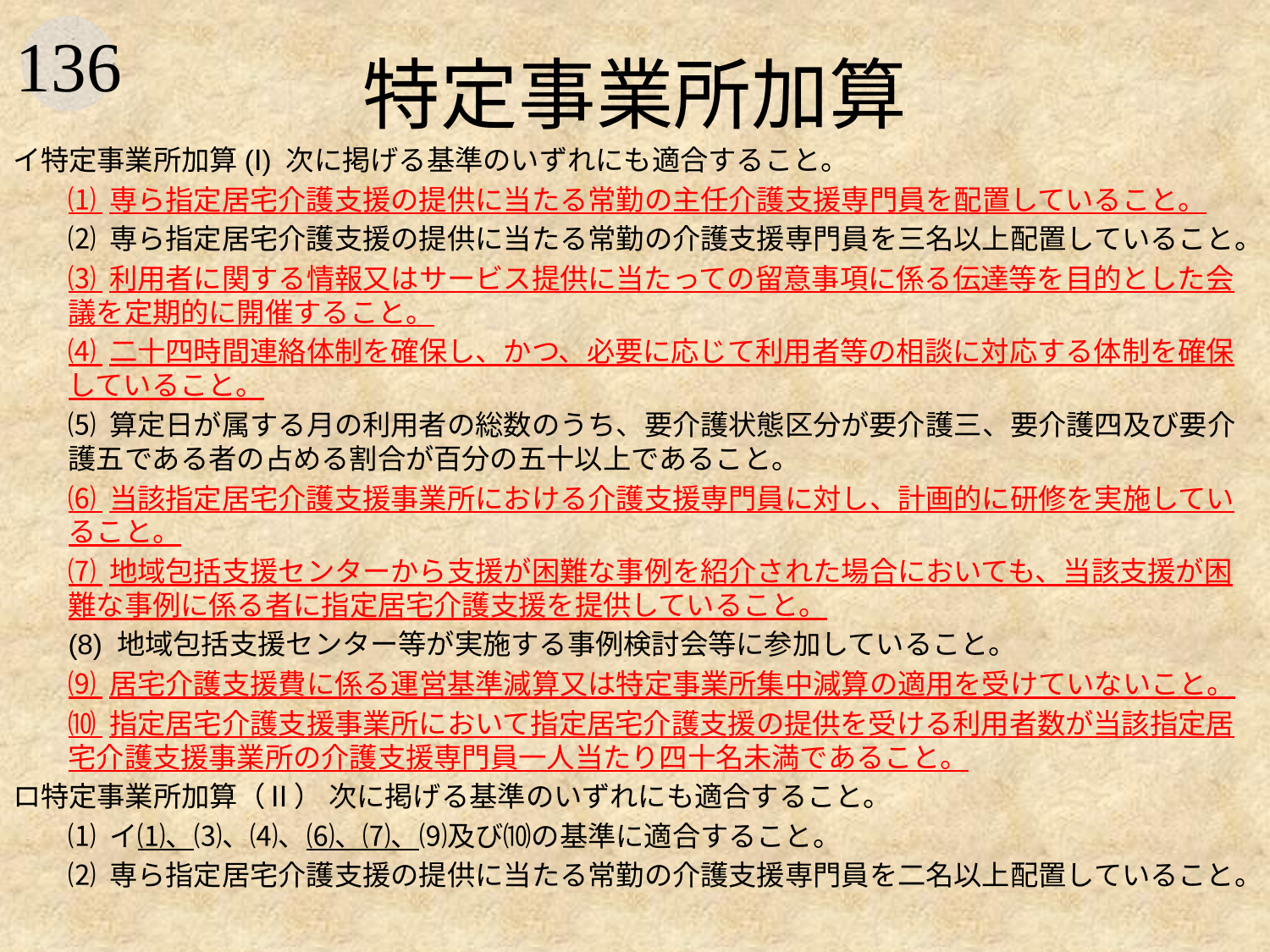

# 特定事業所加算
イ特定事業所加算(Ⅰ) 次に掲げる基準のいずれにも適合すること。
⑴ 専ら指定居宅介護支援の提供に当たる常勤の主任介護支援専門員を配置していること。
⑵ 専ら指定居宅介護支援の提供に当たる常勤の介護支援専門員を三名以上配置していること。
⑶ 利用者に関する情報又はサービス提供に当たっての留意事項に係る伝達等を目的とした会議を定期的に開催すること。
⑷ 二十四時間連絡体制を確保し、かつ、必要に応じて利用者等の相談に対応する体制を確保していること。
⑸ 算定日が属する月の利用者の総数のうち、要介護状態区分が要介護三、要介護四及び要介護五である者の占める割合が百分の五十以上であること。
⑹ 当該指定居宅介護支援事業所における介護支援専門員に対し、計画的に研修を実施していること。
⑺ 地域包括支援センターから支援が困難な事例を紹介された場合においても、当該支援が困難な事例に係る者に指定居宅介護支援を提供していること。
(8) 地域包括支援センター等が実施する事例検討会等に参加していること。
⑼ 居宅介護支援費に係る運営基準減算又は特定事業所集中減算の適用を受けていないこと。
⑽ 指定居宅介護支援事業所において指定居宅介護支援の提供を受ける利用者数が当該指定居宅介護支援事業所の介護支援専門員一人当たり四十名未満であること。
ロ特定事業所加算（Ⅱ） 次に掲げる基準のいずれにも適合すること。
⑴ イ⑴、⑶、⑷、⑹、⑺、⑼及び⑽の基準に適合すること。
⑵ 専ら指定居宅介護支援の提供に当たる常勤の介護支援専門員を二名以上配置していること。